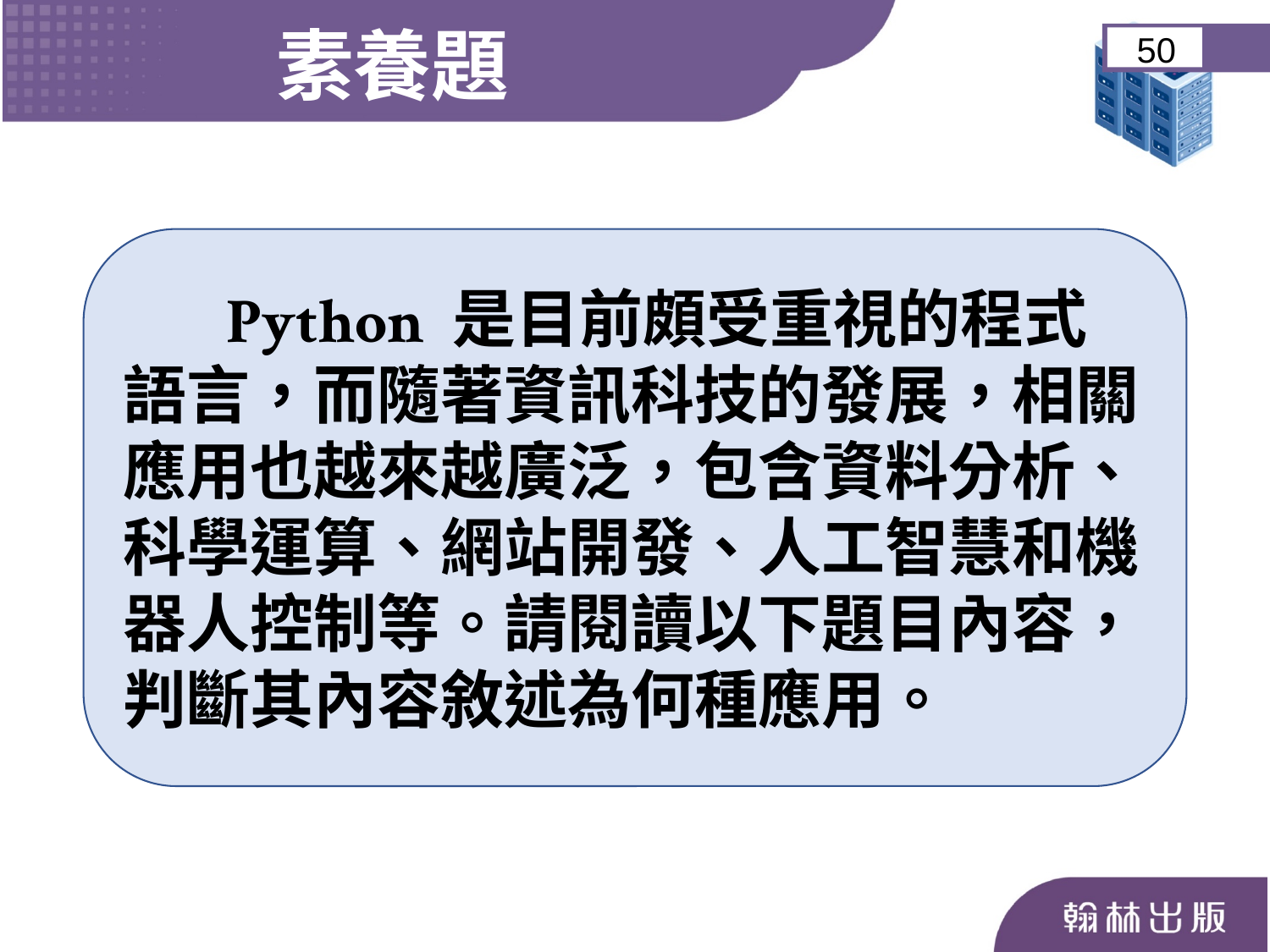

素養題
50
        Python 是目前頗受重視的程式語言，而隨著資訊科技的發展，相關應用也越來越廣泛，包含資料分析、科學運算、網站開發、人工智慧和機器人控制等。請閱讀以下題目內容，判斷其內容敘述為何種應用。